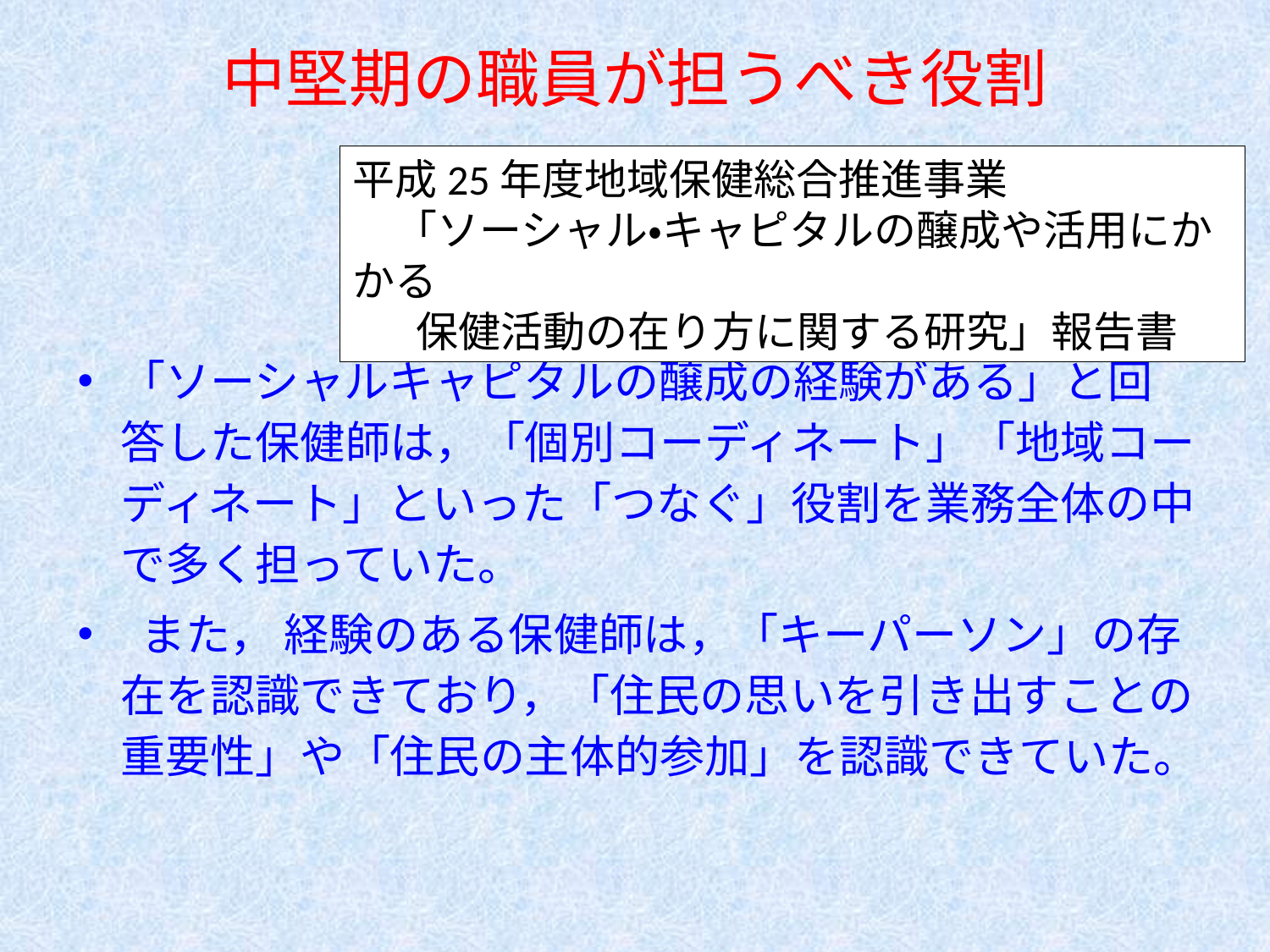

# 中堅期の職員が担うべき役割
平成25年度地域保健総合推進事業
　「ソーシャル・キャピタルの醸成や活用にかかる
　　保健活動の在り方に関する研究」報告書
「ソーシャルキャピタルの醸成の経験がある」と回答した保健師は，「個別コーディネート」「地域コーディネート」といった「つなぐ」役割を業務全体の中で多く担っていた。
 また， 経験のある保健師は，「キーパーソン」の存在を認識できており，「住民の思いを引き出すことの重要性」や「住民の主体的参加」を認識できていた。